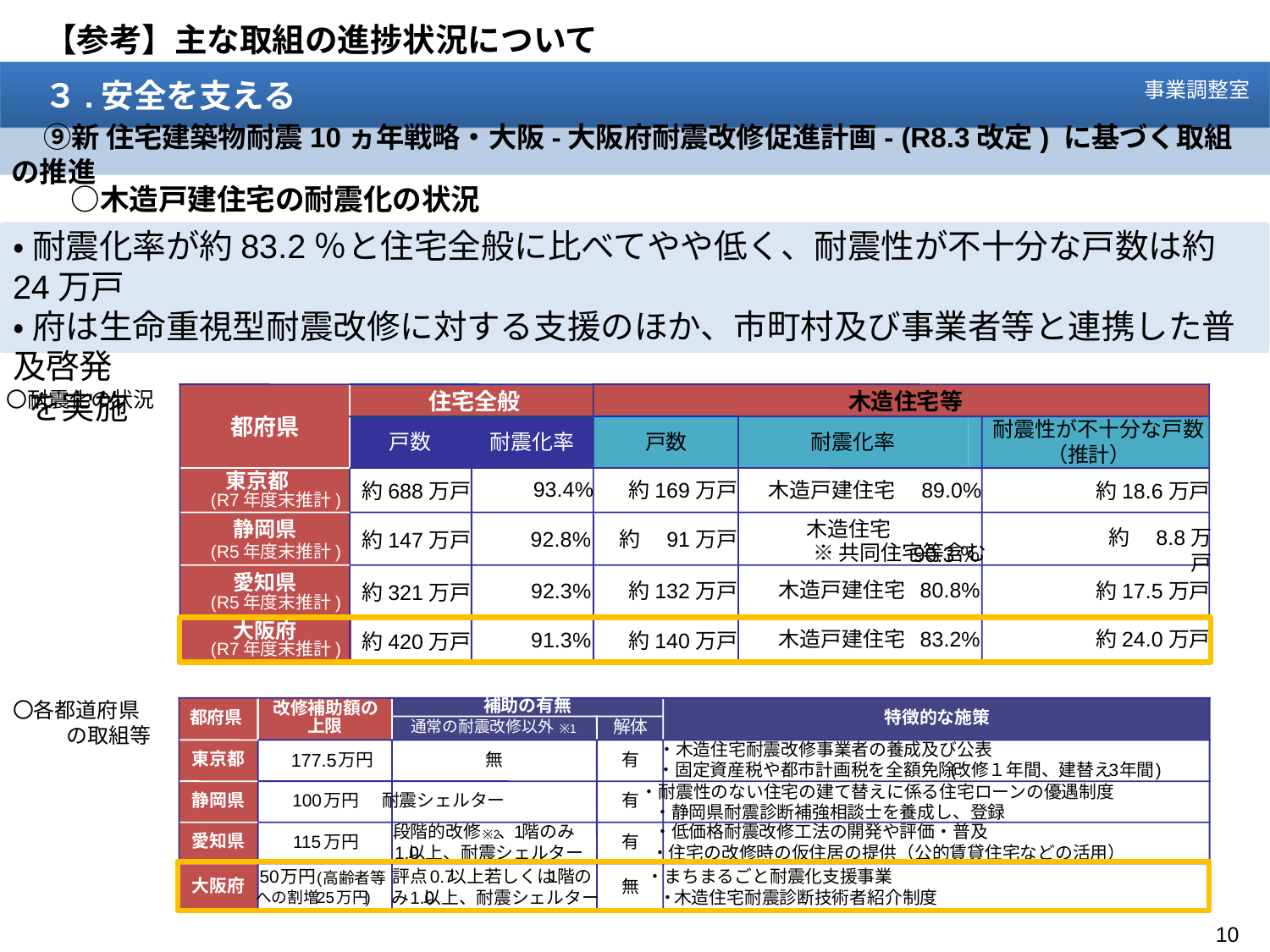

【参考】主な取組の進捗状況について
　３.安全を支える
事業調整室
　⑨新 住宅建築物耐震10ヵ年戦略・大阪-大阪府耐震改修促進計画- (R8.3改定) に基づく取組の推進
　　○木造戸建住宅の耐震化の状況
•耐震化率が約83.2％と住宅全般に比べてやや低く、耐震性が不十分な戸数は約24万戸
•府は生命重視型耐震改修に対する支援のほか、市町村及び事業者等と連携した普及啓発
 を実施

〇耐震化の状況

住宅全般
木造住宅等
都府県

耐震性が不十分な戸数

戸数
耐震化率
戸数
耐震化率
（推計）
東京都

93.4%
約169万戸
 木造戸建住宅　89.0%

約688万戸
約18.6万戸
(R7年度末推計)

 木造住宅　　　　90.3％
静岡県
約　8.8万戸
92.8%

約　91万戸
約147万戸
※共同住宅等含む
(R5年度末推計)

愛知県
 木造戸建住宅  80.8%
約132万戸
92.3%
約17.5万戸
約321万戸
(R5年度末推計)

大阪府

約24.0万戸
 木造戸建住宅  83.2%
91.3%
約140万戸
約420万戸
(R7年度末推計)

補助の有無

改修補助額の

都府県
特徴的な施策
上限

解体

通常の耐震改修以外
※1
・木造住宅耐震改修事業者の養成及び公表

東京都
177.5
万円
無
有
・固定資産税や都市計画税を全額免除
(
改修１年間、建替え
3
年間
)
・耐震性のない住宅の建て替えに係る住宅ローンの優遇制度

静岡県
100
万円
耐震シェルター
有
・静岡県耐震診断補強相談士を養成し、登録
段階的改修
、
1
階のみ
・低価格耐震改修工法の開発や評価・普及

※2
愛知県
115
万円
有
1.0
以上、耐震シェルター
・住宅の改修時の仮住居の提供（公的賃貸住宅などの活用）

50
万円
評点
0.7
以上若しくは
1
階の
・まちまるごと耐震化支援事業
(
高齢者等
大阪府
無
み
1.0
以上、耐震シェルター
・
木造住宅耐震診断技術者紹介制度
への割増
25
万円
)

〇各都道府県
　       の取組等

10